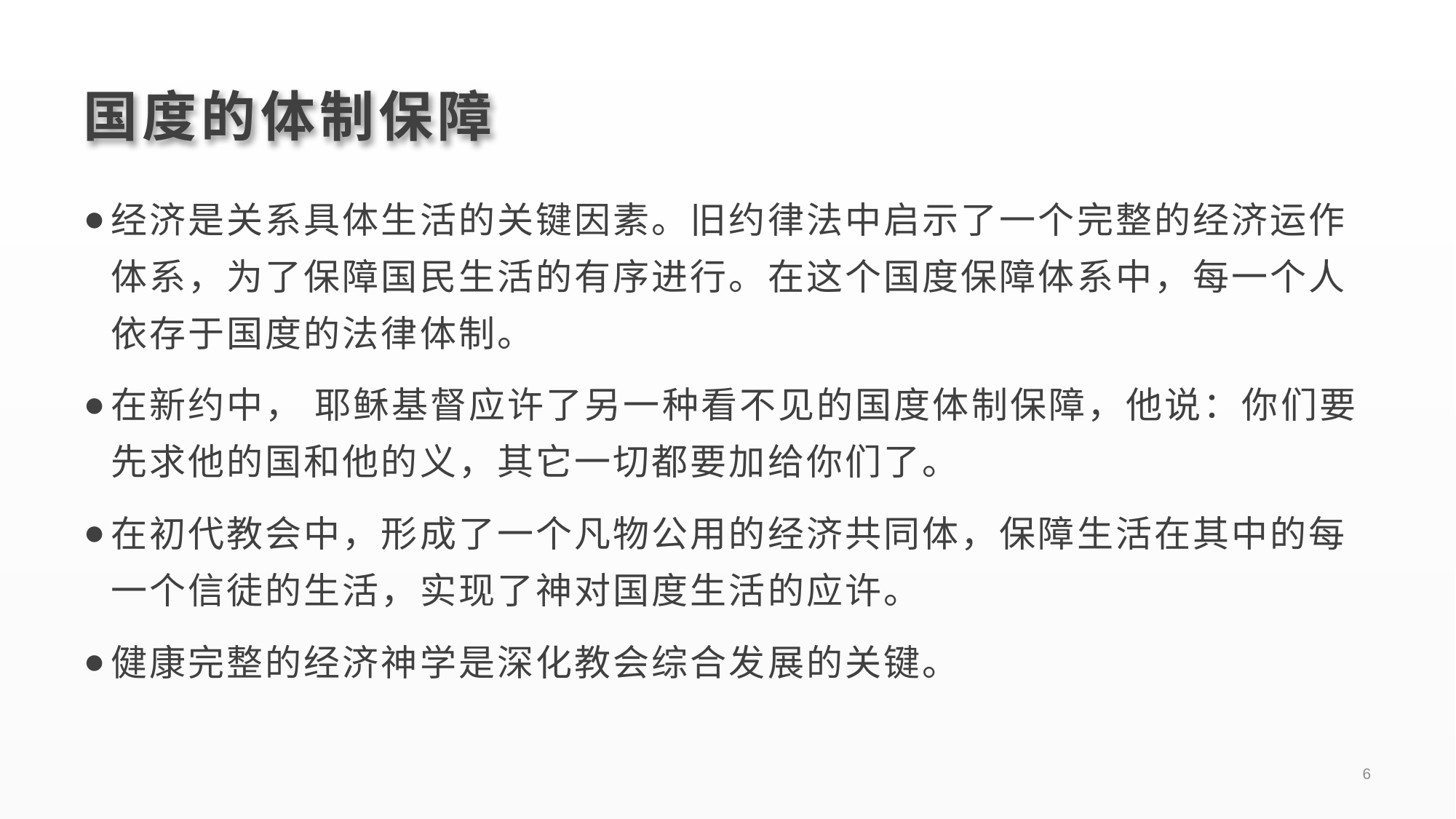

# 国度的体制保障
经济是关系具体生活的关键因素。旧约律法中启示了一个完整的经济运作体系，为了保障国民生活的有序进行。在这个国度保障体系中，每一个人依存于国度的法律体制。
在新约中， 耶稣基督应许了另一种看不见的国度体制保障，他说：你们要先求他的国和他的义，其它一切都要加给你们了。
在初代教会中，形成了一个凡物公用的经济共同体，保障生活在其中的每一个信徒的生活，实现了神对国度生活的应许。
健康完整的经济神学是深化教会综合发展的关键。
6